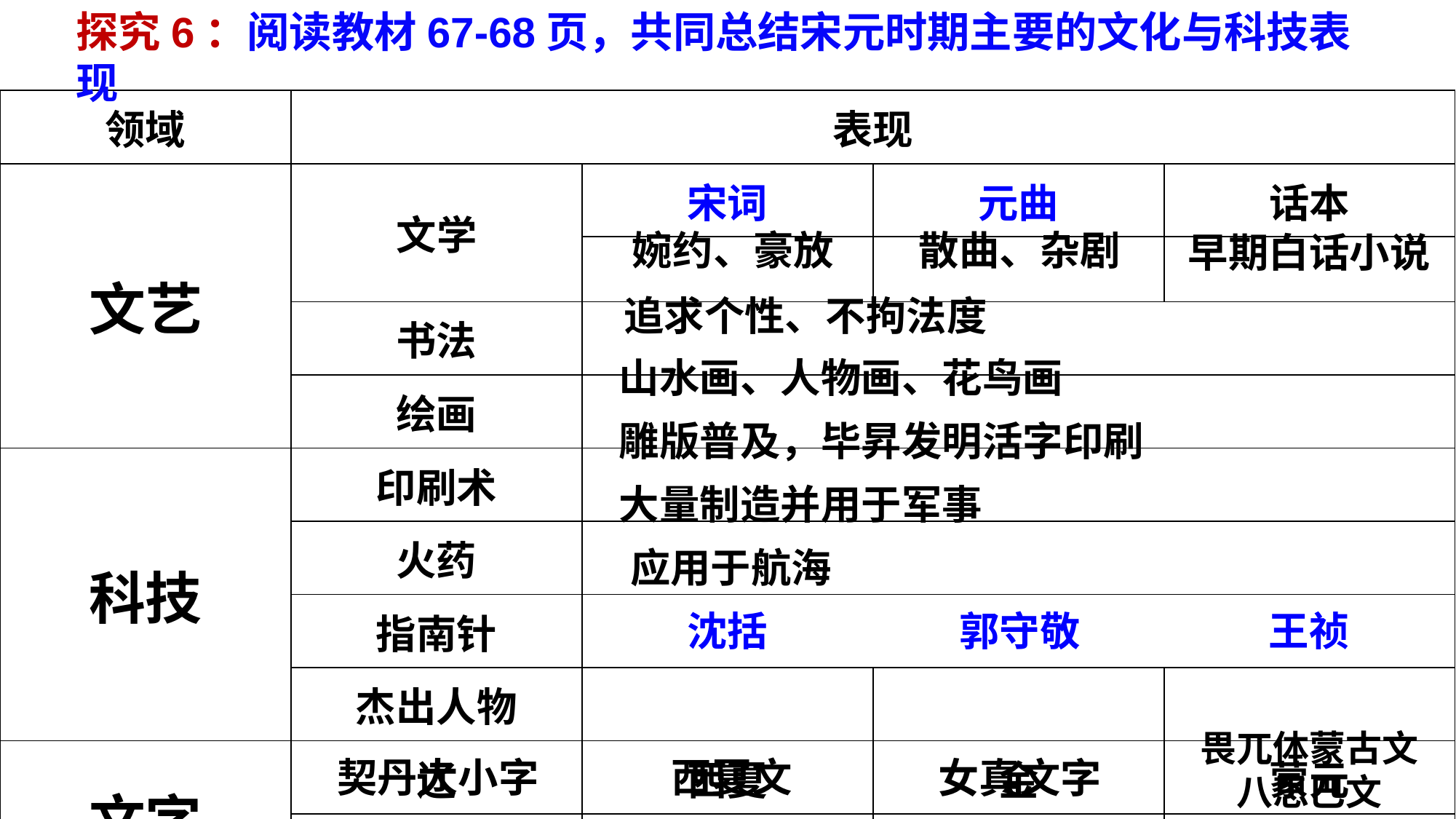

探究6：阅读教材67-68页，共同总结宋元时期主要的文化与科技表现
| 领域 | 表现 |  |  |  |
| --- | --- | --- | --- | --- |
| 文艺 | 文学 | 宋词 | 元曲 | 话本 |
|  |  |  |  |  |
|  | 书法 |  |  |  |
|  | 绘画 |  |  |  |
| 科技 | 印刷术 |  |  |  |
|  | 火药 |  |  |  |
|  | 指南针 |  |  |  |
|  | 杰出人物 |  |  |  |
| 文字 | 辽 | 西夏 | 金 | 蒙元 |
|  |  |  |  |  |
婉约、豪放
散曲、杂剧
早期白话小说
追求个性、不拘法度
山水画、人物画、花鸟画
雕版普及，毕昇发明活字印刷
大量制造并用于军事
应用于航海
沈括
郭守敬
王祯
畏兀体蒙古文
八思巴文
女真文字

契丹大小字
西夏文